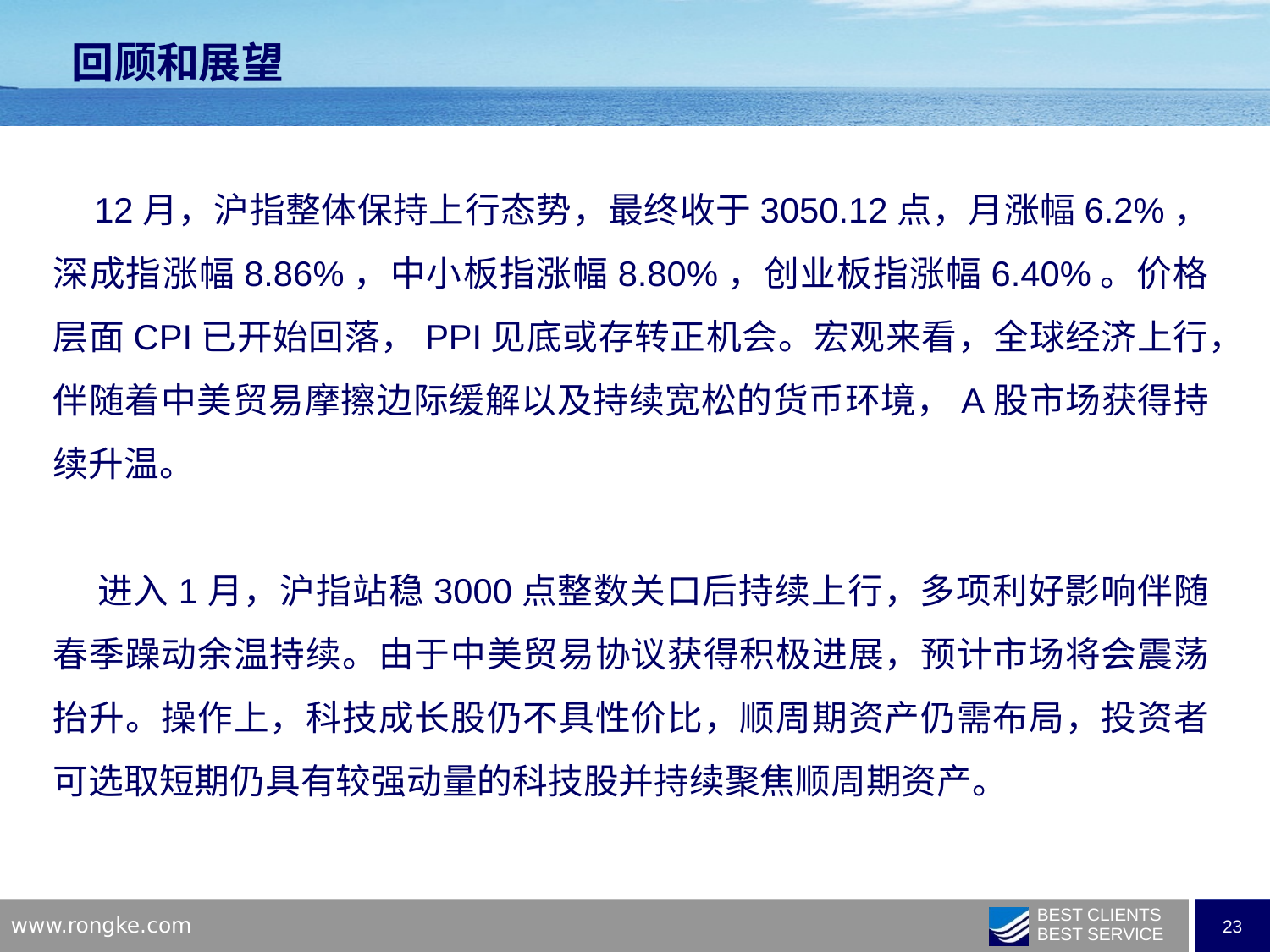

回顾和展望

    12月，沪指整体保持上行态势，最终收于3050.12点，月涨幅6.2%，深成指涨幅8.86%，中小板指涨幅8.80%，创业板指涨幅6.40%。价格层面CPI已开始回落，PPI见底或存转正机会。宏观来看，全球经济上行，伴随着中美贸易摩擦边际缓解以及持续宽松的货币环境，A股市场获得持续升温。

    进入1月，沪指站稳3000点整数关口后持续上行，多项利好影响伴随春季躁动余温持续。由于中美贸易协议获得积极进展，预计市场将会震荡抬升。操作上，科技成长股仍不具性价比，顺周期资产仍需布局，投资者可选取短期仍具有较强动量的科技股并持续聚焦顺周期资产。